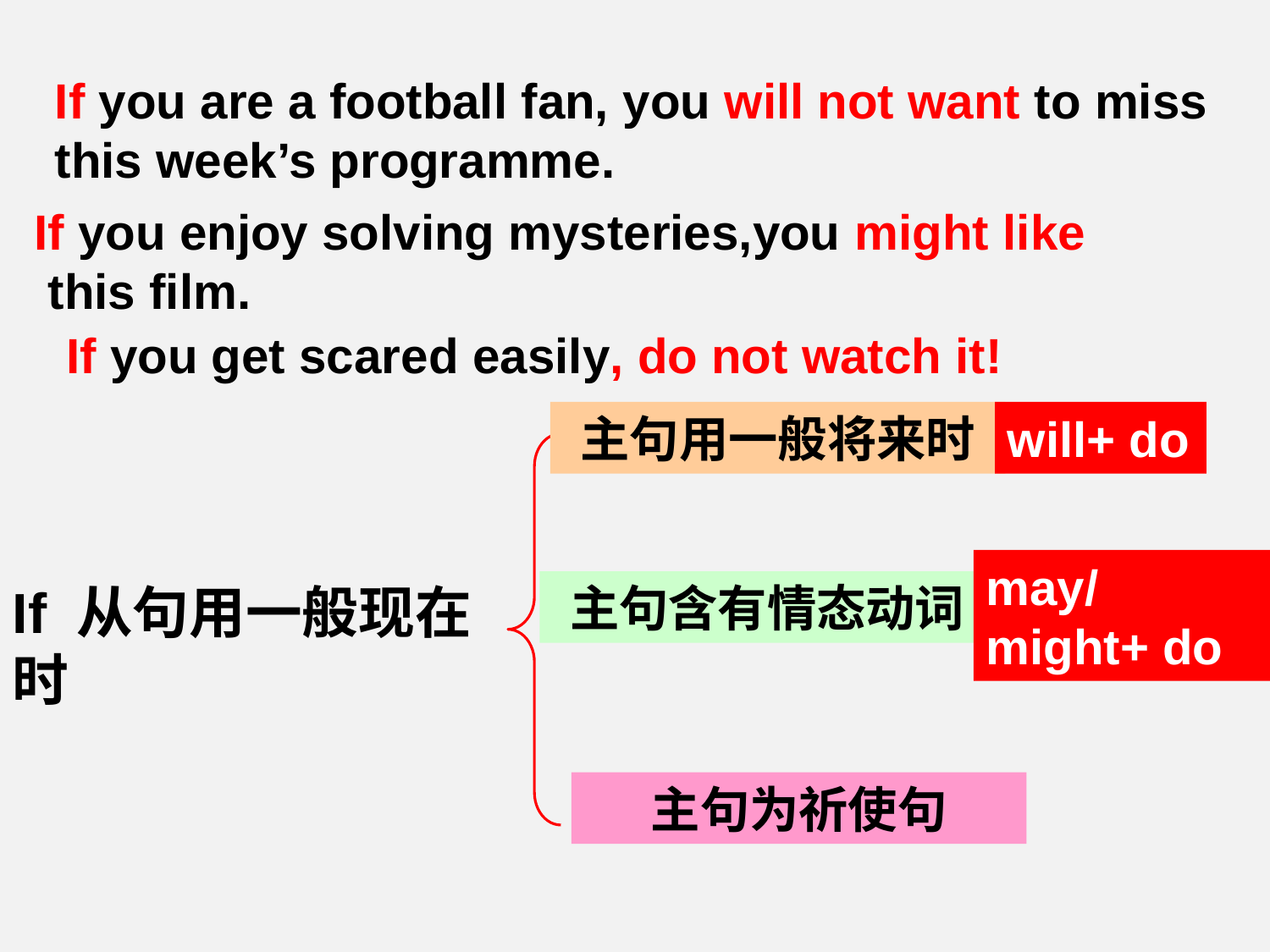

If you are a football fan, you will not want to miss this week’s programme.
If you enjoy solving mysteries,you might like
 this film.
If you get scared easily, do not watch it!
主句用一般将来时
will+ do

may/might+ do
If 从句用一般现在时
主句含有情态动词
主句为祈使句